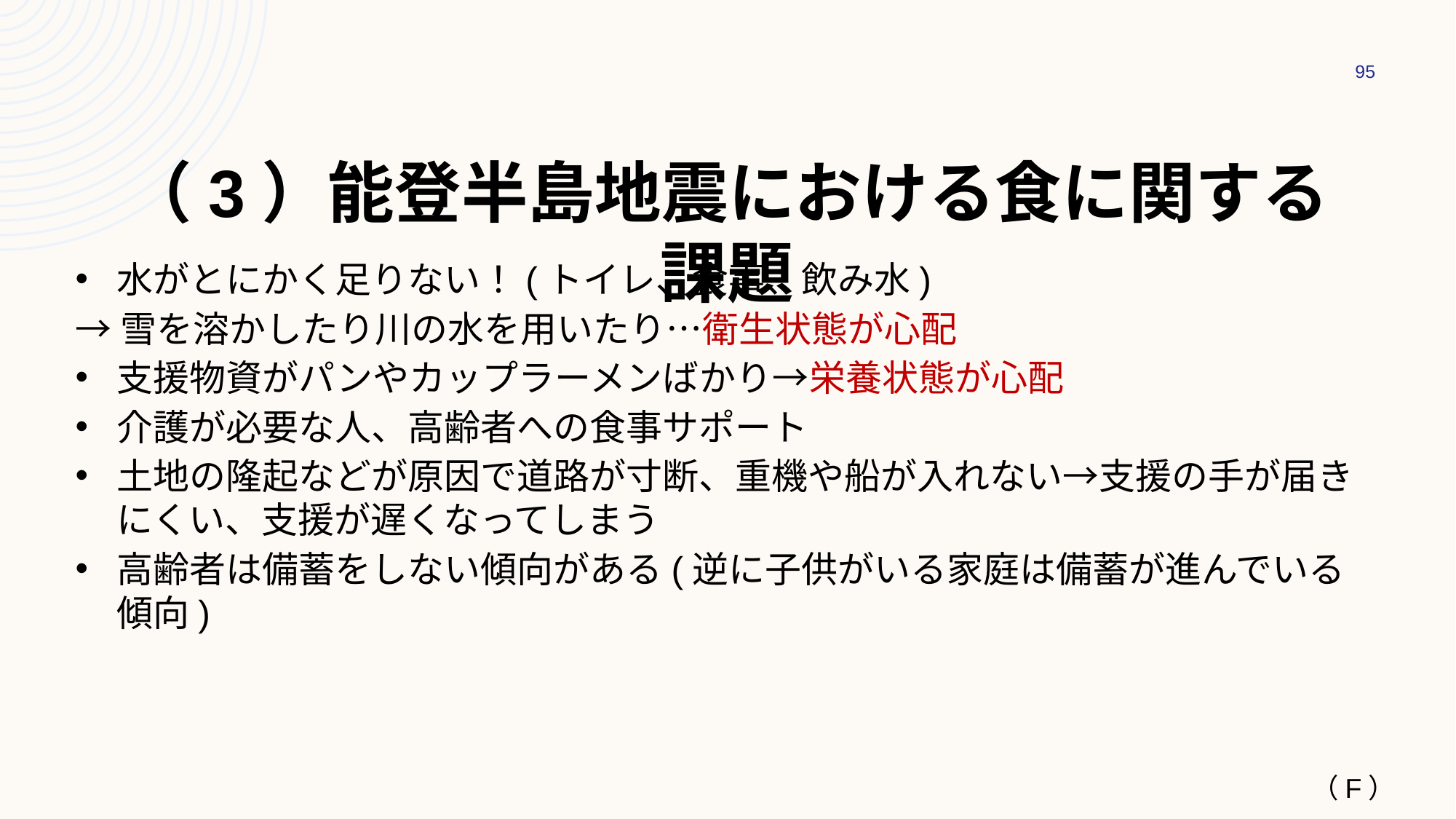

95
# （3）能登半島地震における食に関する課題
水がとにかく足りない！(トイレ、食事、飲み水)
→雪を溶かしたり川の水を用いたり…衛生状態が心配
支援物資がパンやカップラーメンばかり→栄養状態が心配
介護が必要な人、高齢者への食事サポート
土地の隆起などが原因で道路が寸断、重機や船が入れない→支援の手が届きにくい、支援が遅くなってしまう
高齢者は備蓄をしない傾向がある(逆に子供がいる家庭は備蓄が進んでいる傾向)

（F）